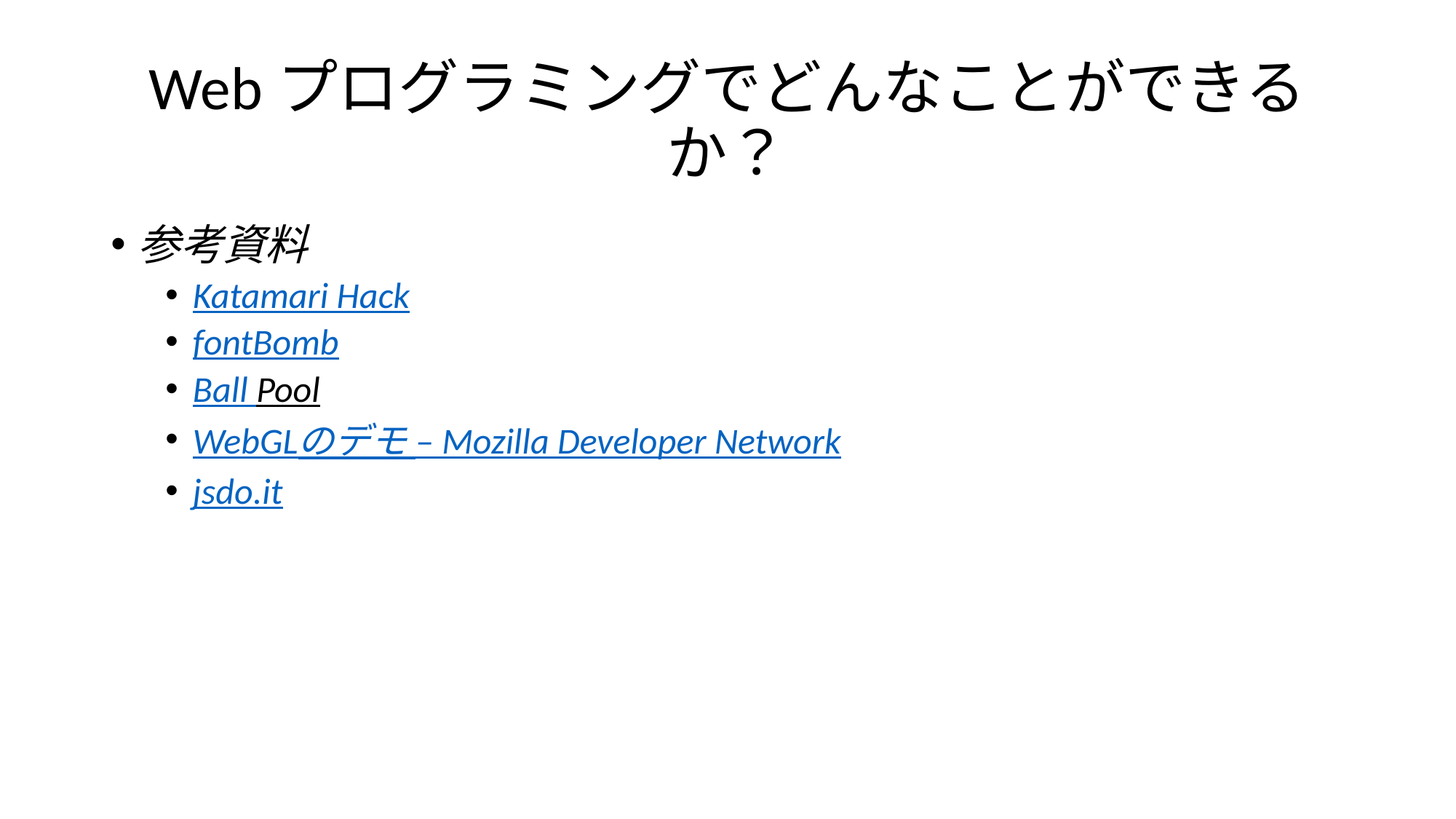

# Webプログラミングでどんなことができるか？
参考資料
Katamari Hack
fontBomb
Ball Pool
WebGLのデモ – Mozilla Developer Network
jsdo.it